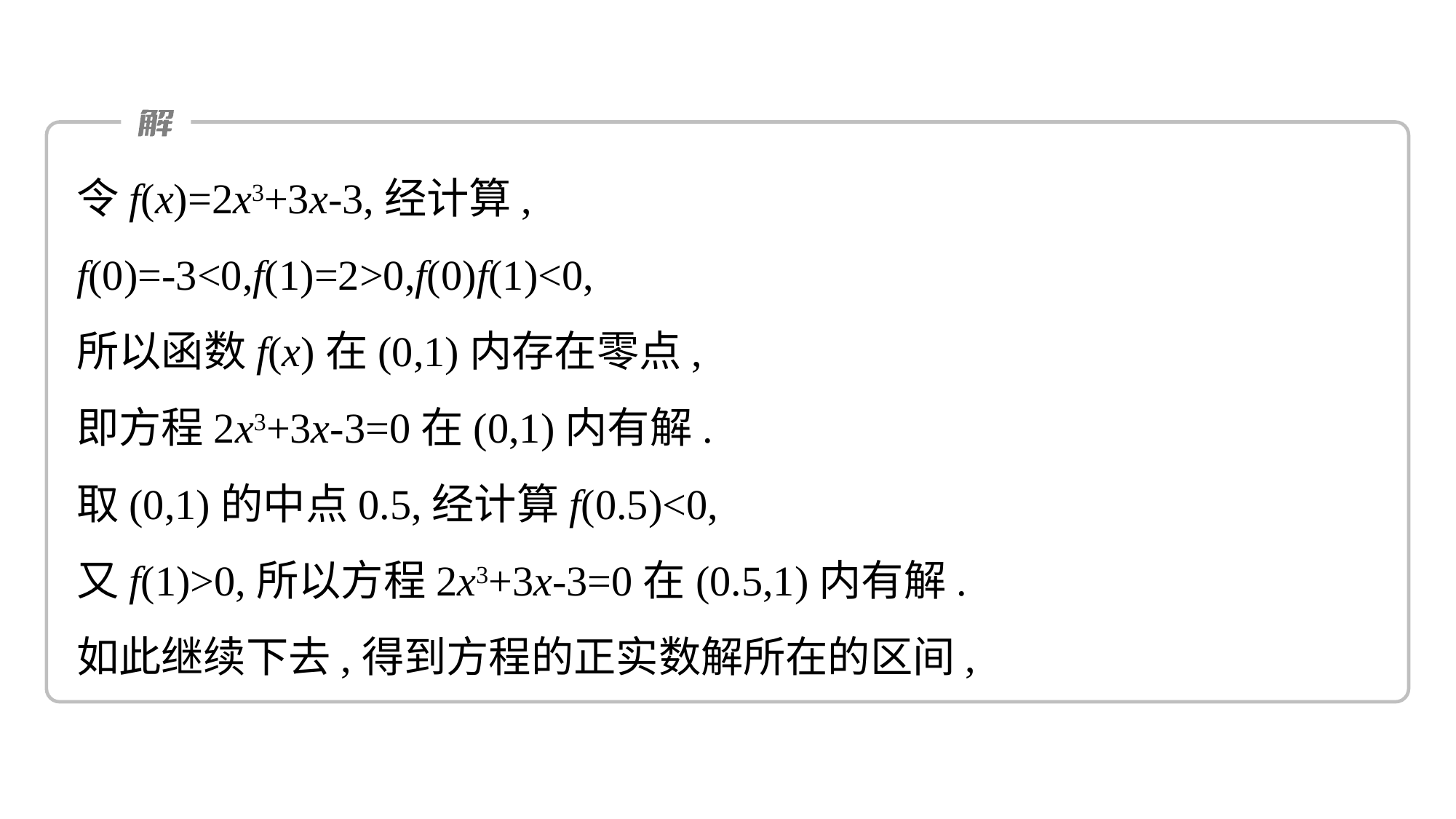

令f(x)=2x3+3x-3,经计算,
f(0)=-3<0,f(1)=2>0,f(0)f(1)<0,
所以函数f(x)在(0,1)内存在零点,
即方程2x3+3x-3=0在(0,1)内有解.
取(0,1)的中点0.5,经计算f(0.5)<0,
又f(1)>0,所以方程2x3+3x-3=0在(0.5,1)内有解.
如此继续下去,得到方程的正实数解所在的区间,